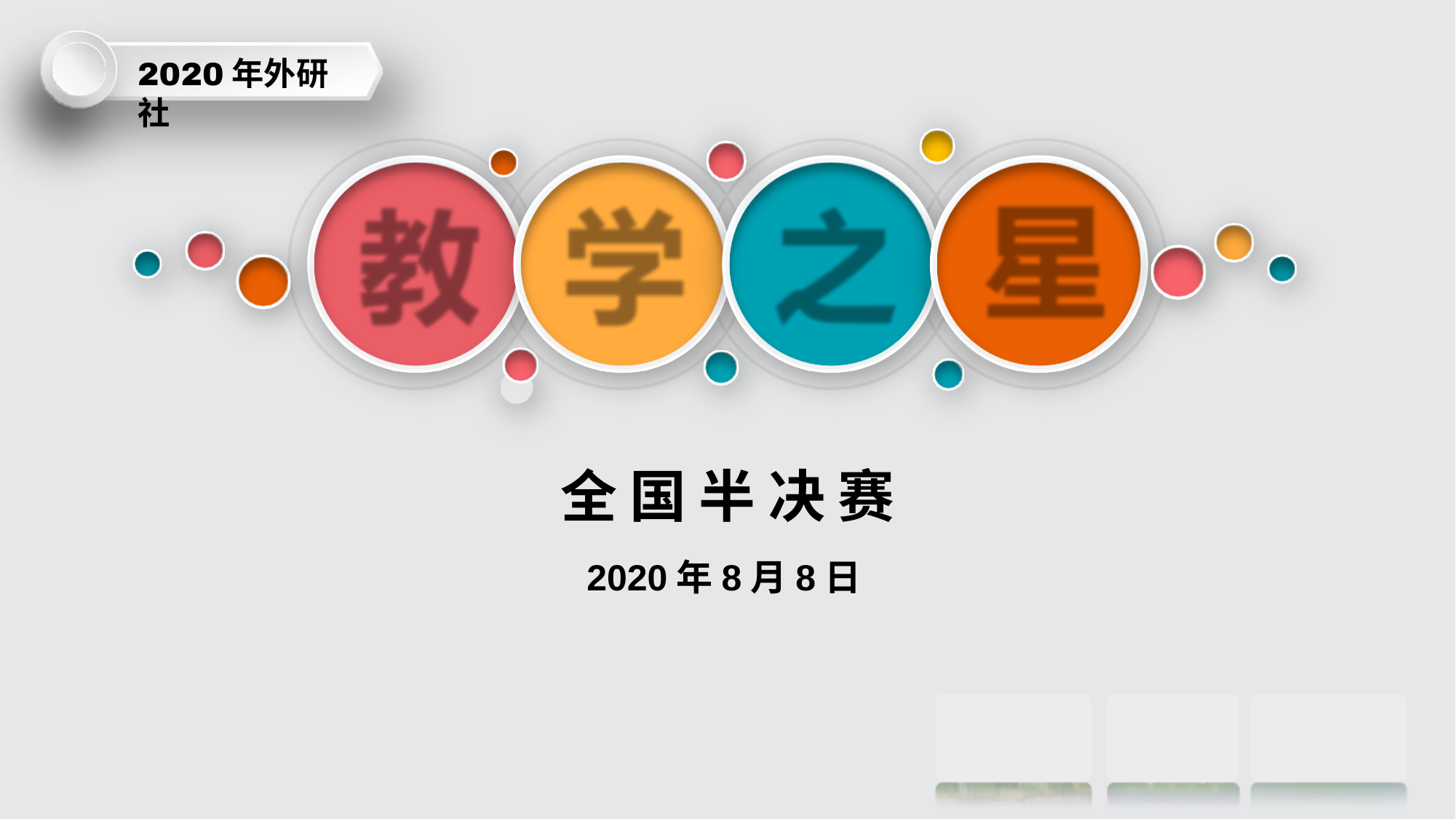

2020年外研社

全 国 半 决 赛
2020年8月8日